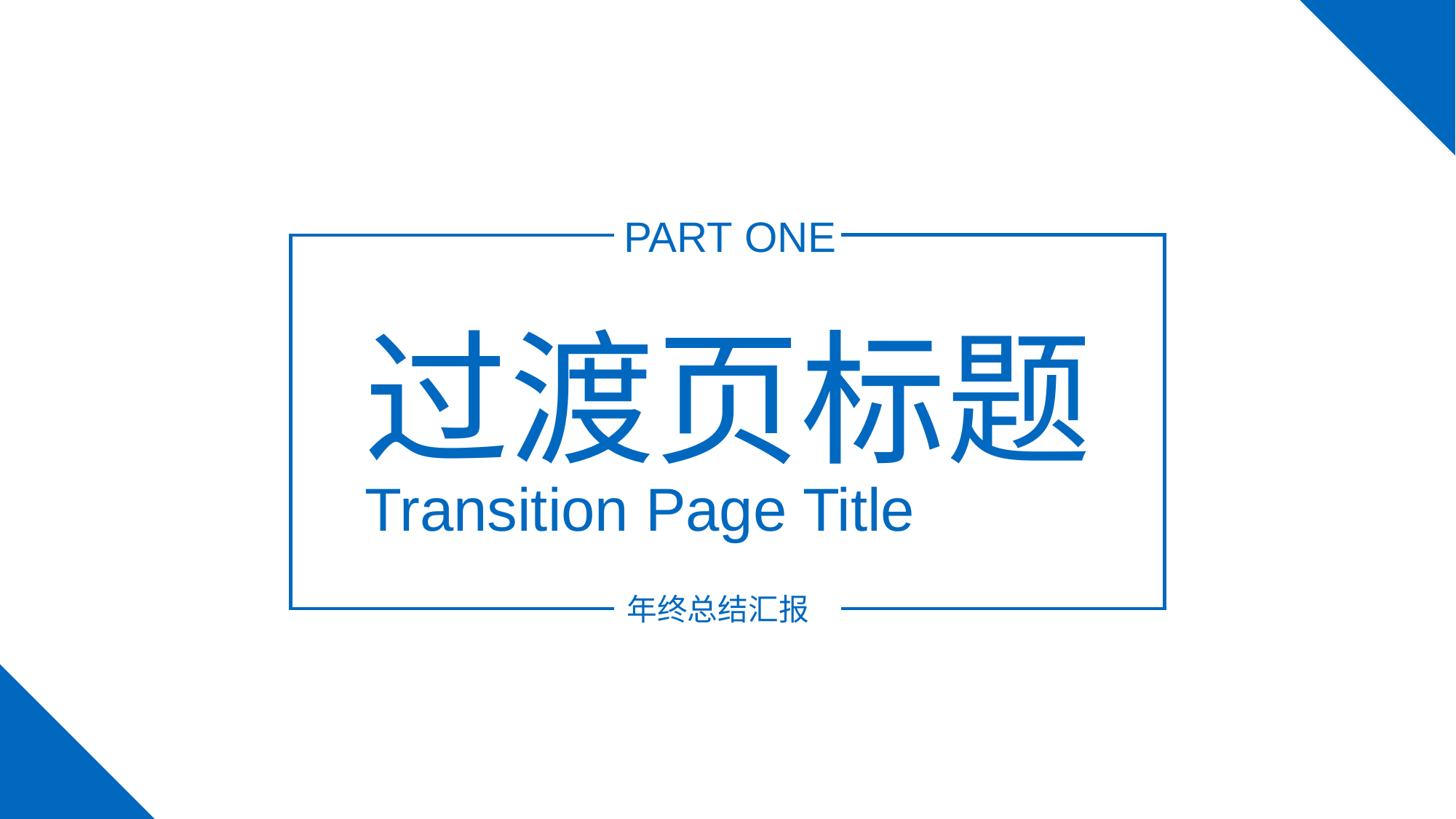

PART ONE
过渡页标题
Transition Page Title
年终总结汇报